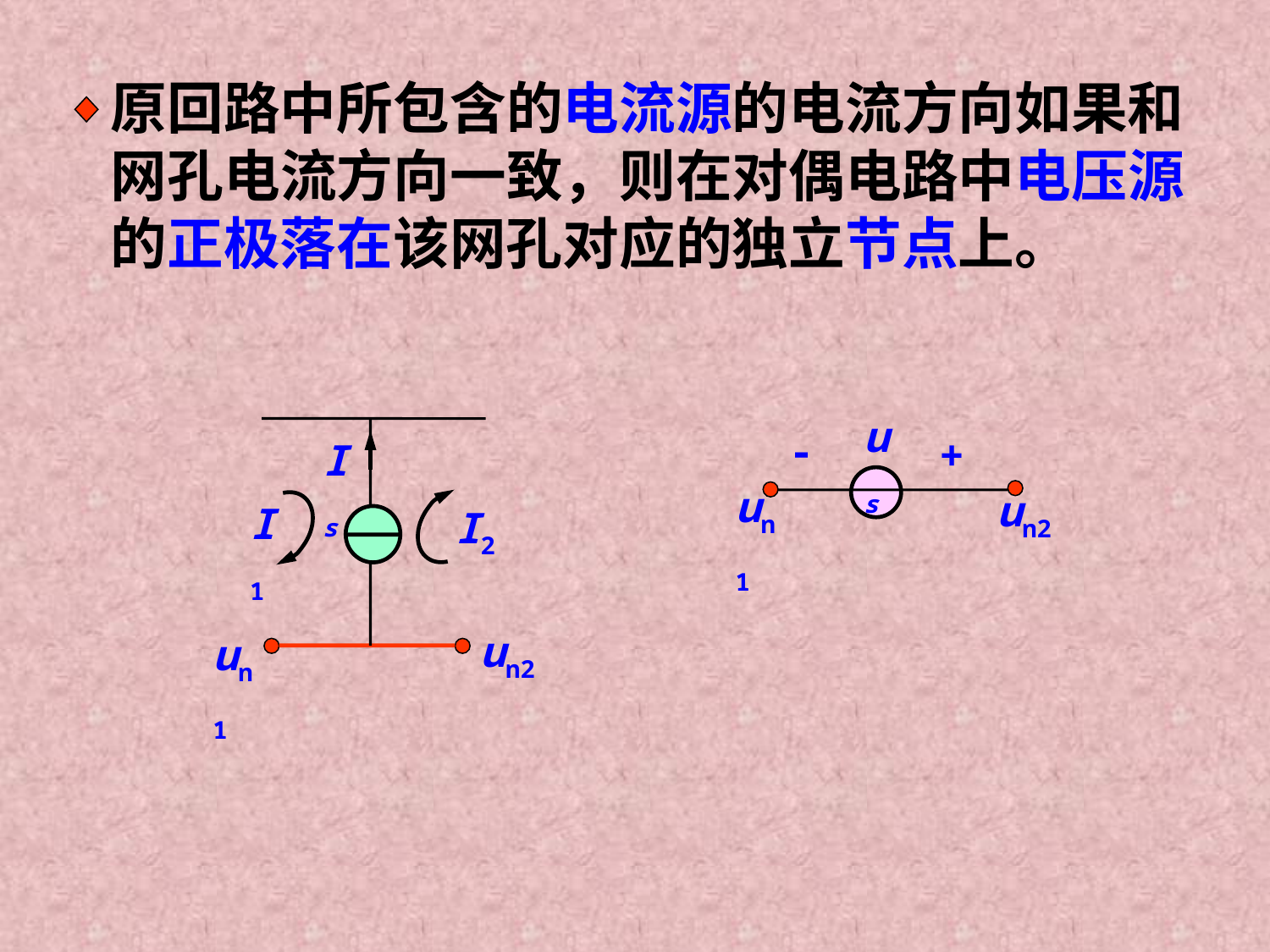

原回路中所包含的电流源的电流方向如果和网孔电流方向一致，则在对偶电路中电压源的正极落在该网孔对应的独立节点上。

us
-
+

un1
un2

Is

I1

I2

un2
un1